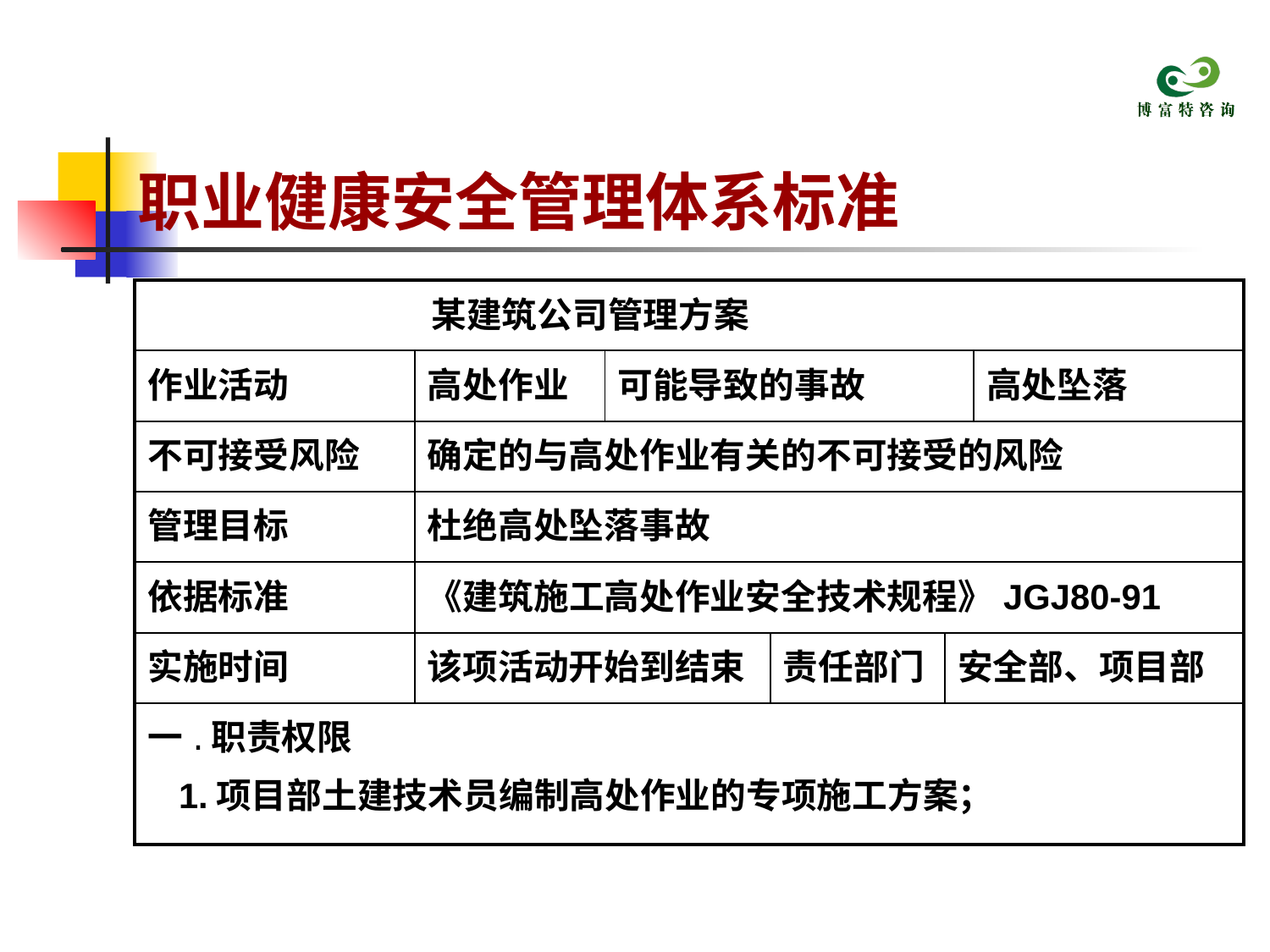

# 职业健康安全管理体系标准
| 某建筑公司管理方案 |  |  |  |  |  |
| --- | --- | --- | --- | --- | --- |
| 作业活动 | 高处作业 | 可能导致的事故 |  |  | 高处坠落 |
| 不可接受风险 | 确定的与高处作业有关的不可接受的风险 |  |  |  |  |
| 管理目标 | 杜绝高处坠落事故 |  |  |  |  |
| 依据标准 | 《建筑施工高处作业安全技术规程》JGJ80-91 |  |  |  |  |
| 实施时间 | 该项活动开始到结束 |  | 责任部门 | 安全部、项目部 |  |
| 一.职责权限 1.项目部土建技术员编制高处作业的专项施工方案； |  |  |  |  |  |
81